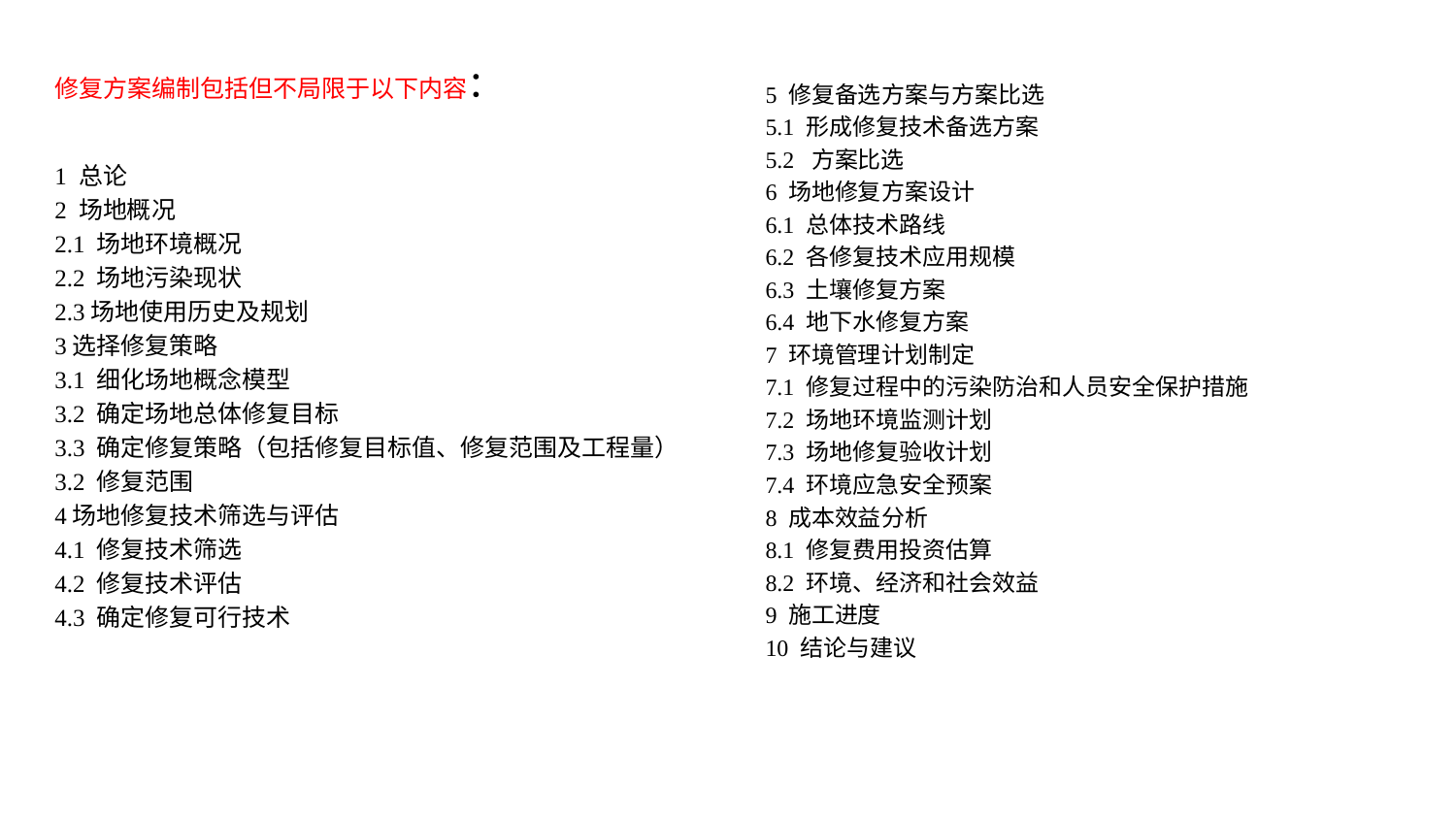

修复方案编制包括但不局限于以下内容：

1 总论
2 场地概况
2.1 场地环境概况
2.2 场地污染现状
2.3场地使用历史及规划
3选择修复策略
3.1 细化场地概念模型
3.2 确定场地总体修复目标
3.3 确定修复策略（包括修复目标值、修复范围及工程量）
3.2 修复范围
4场地修复技术筛选与评估
4.1 修复技术筛选
4.2 修复技术评估
4.3 确定修复可行技术

5 修复备选方案与方案比选
5.1 形成修复技术备选方案
5.2  方案比选
6 场地修复方案设计
6.1 总体技术路线
6.2 各修复技术应用规模
6.3 土壤修复方案
6.4 地下水修复方案
7 环境管理计划制定
7.1 修复过程中的污染防治和人员安全保护措施
7.2 场地环境监测计划
7.3 场地修复验收计划
7.4 环境应急安全预案
8 成本效益分析
8.1 修复费用投资估算
8.2 环境、经济和社会效益
9 施工进度
10 结论与建议